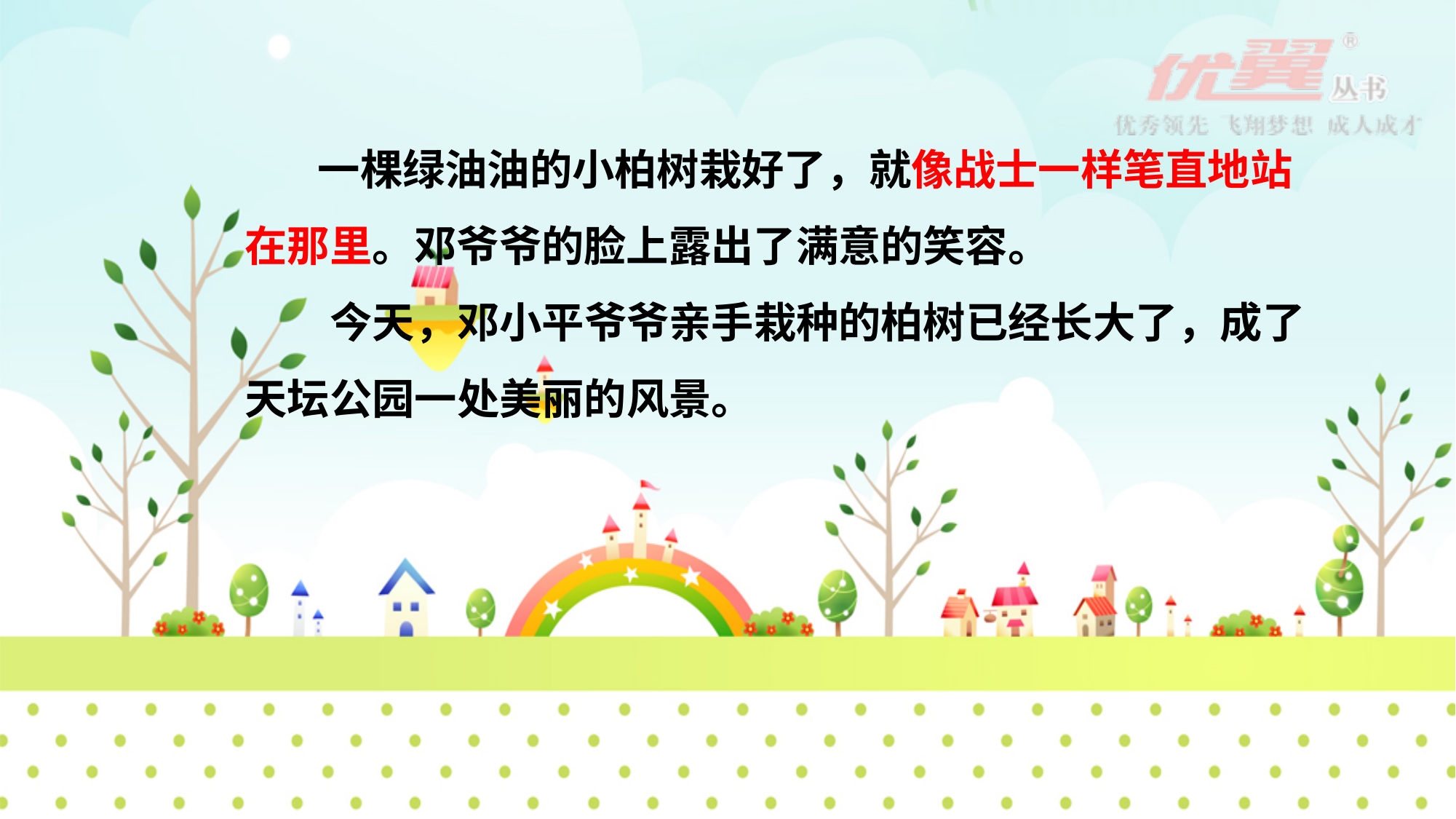

一棵绿油油的小柏树栽好了，就像战士一样笔直地站在那里。邓爷爷的脸上露出了满意的笑容。
今天，邓小平爷爷亲手栽种的柏树已经长大了，成了天坛公园一处美丽的风景。